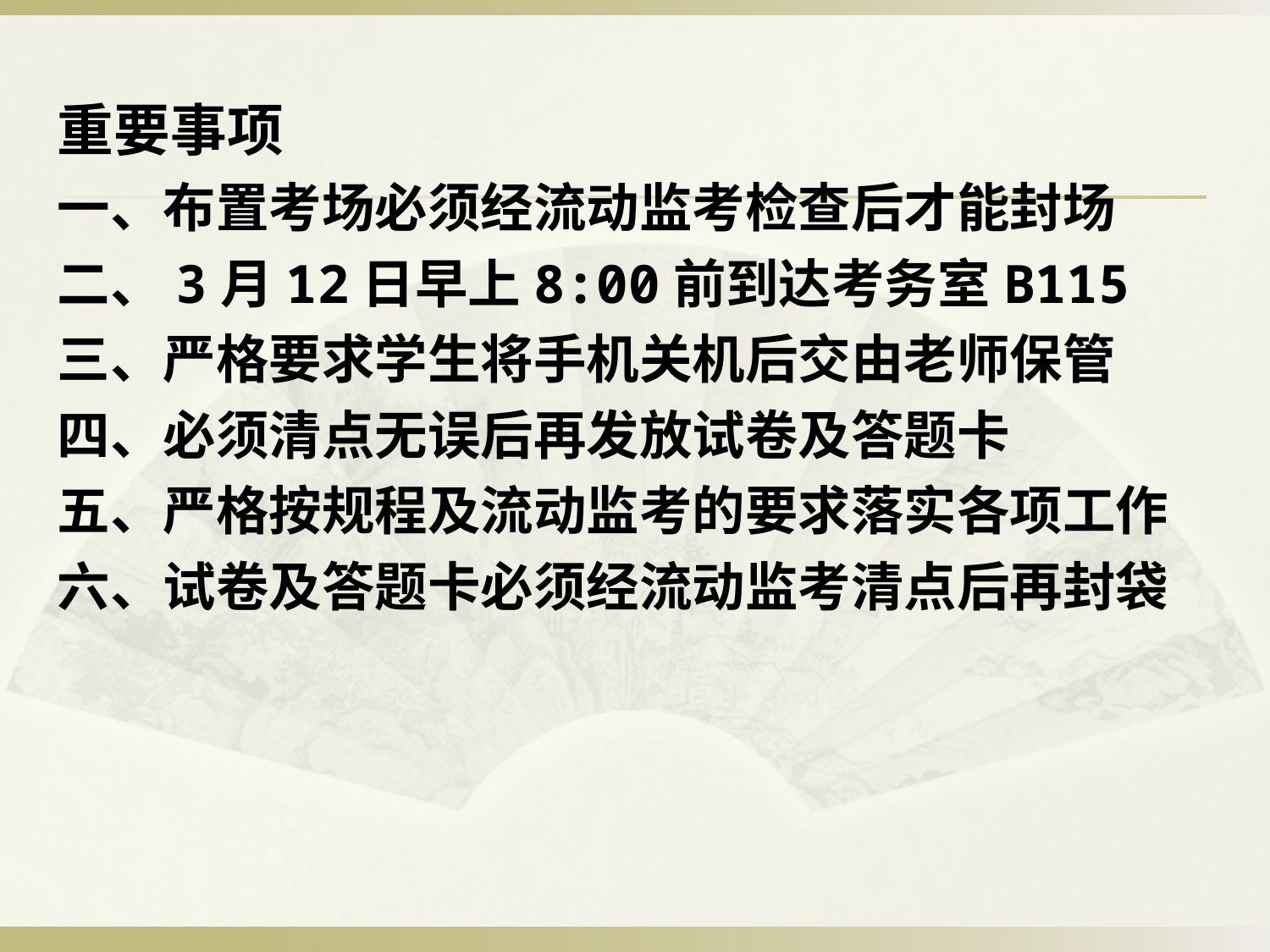

重要事项
一、布置考场必须经流动监考检查后才能封场
二、3月12日早上8:00前到达考务室B115
三、严格要求学生将手机关机后交由老师保管
四、必须清点无误后再发放试卷及答题卡
五、严格按规程及流动监考的要求落实各项工作
六、试卷及答题卡必须经流动监考清点后再封袋